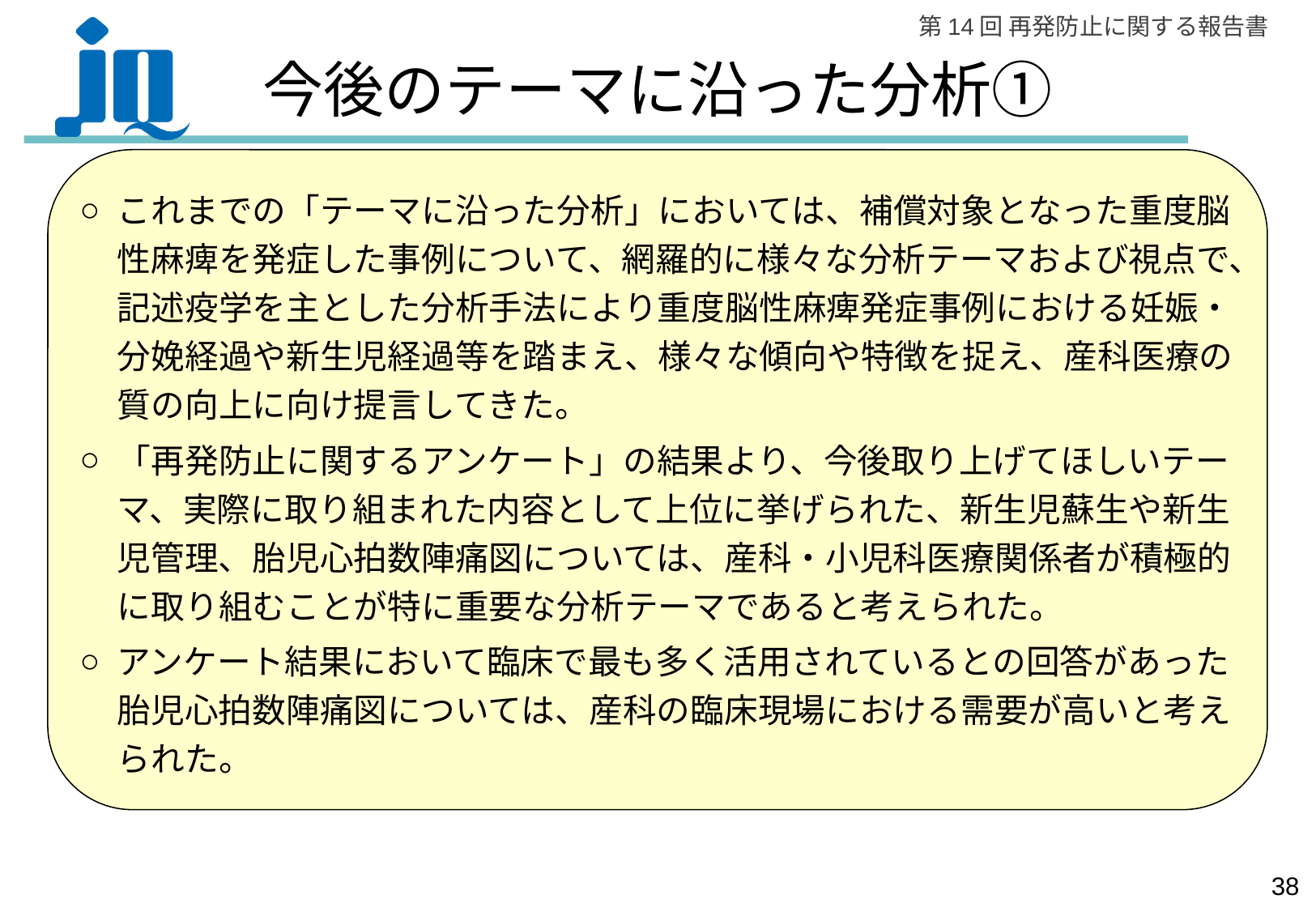

# 今後のテーマに沿った分析①
これまでの「テーマに沿った分析」においては、補償対象となった重度脳性麻痺を発症した事例について、網羅的に様々な分析テーマおよび視点で、記述疫学を主とした分析手法により重度脳性麻痺発症事例における妊娠・分娩経過や新生児経過等を踏まえ、様々な傾向や特徴を捉え、産科医療の質の向上に向け提言してきた。
「再発防止に関するアンケート」の結果より、今後取り上げてほしいテーマ、実際に取り組まれた内容として上位に挙げられた、新生児蘇生や新生児管理、胎児心拍数陣痛図については、産科・小児科医療関係者が積極的に取り組むことが特に重要な分析テーマであると考えられた。
アンケート結果において臨床で最も多く活用されているとの回答があった胎児心拍数陣痛図については、産科の臨床現場における需要が高いと考えられた。
38